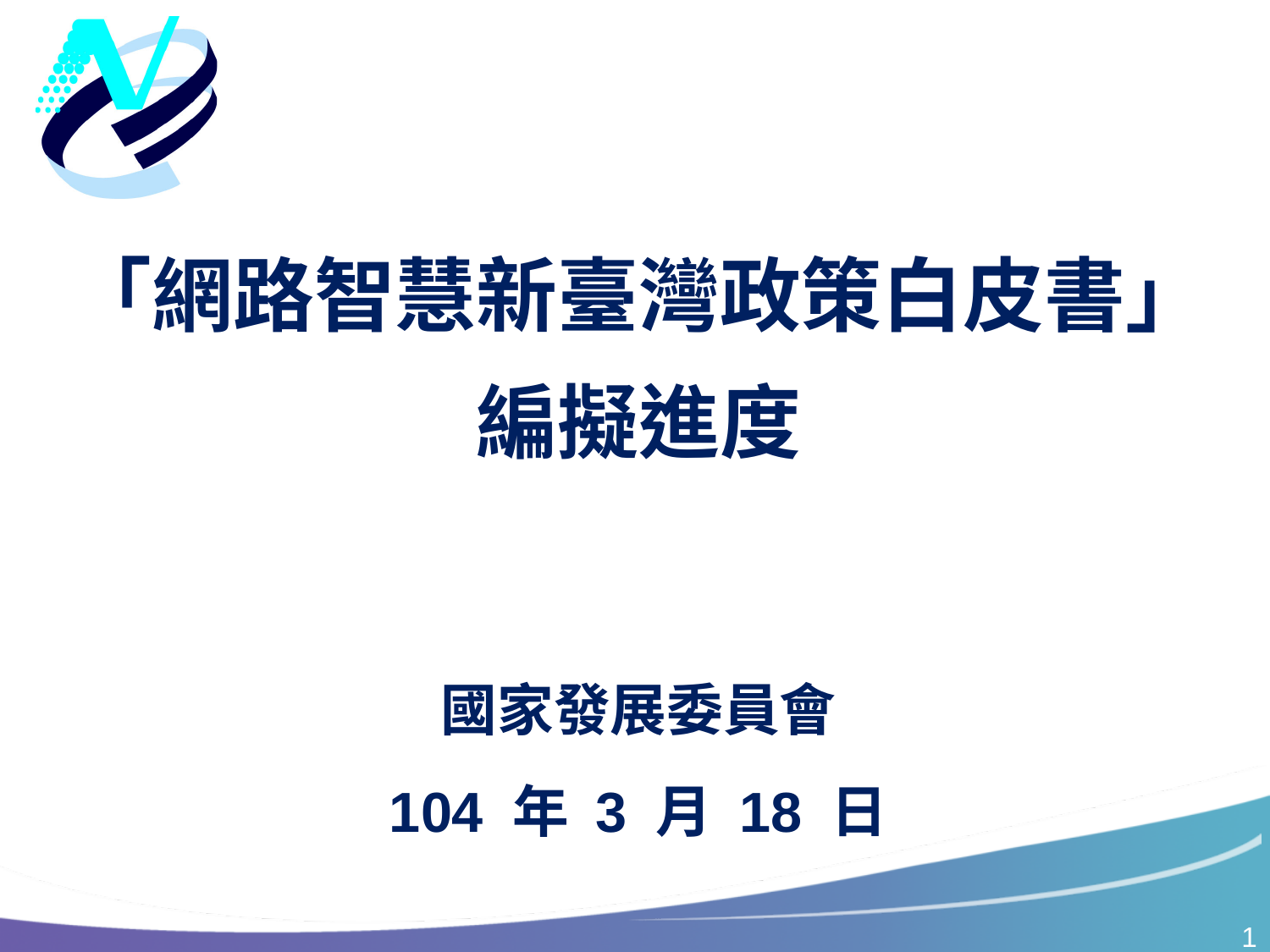

「網路智慧新臺灣政策白皮書」編擬進度

國家發展委員會
104 年 3 月 18 日